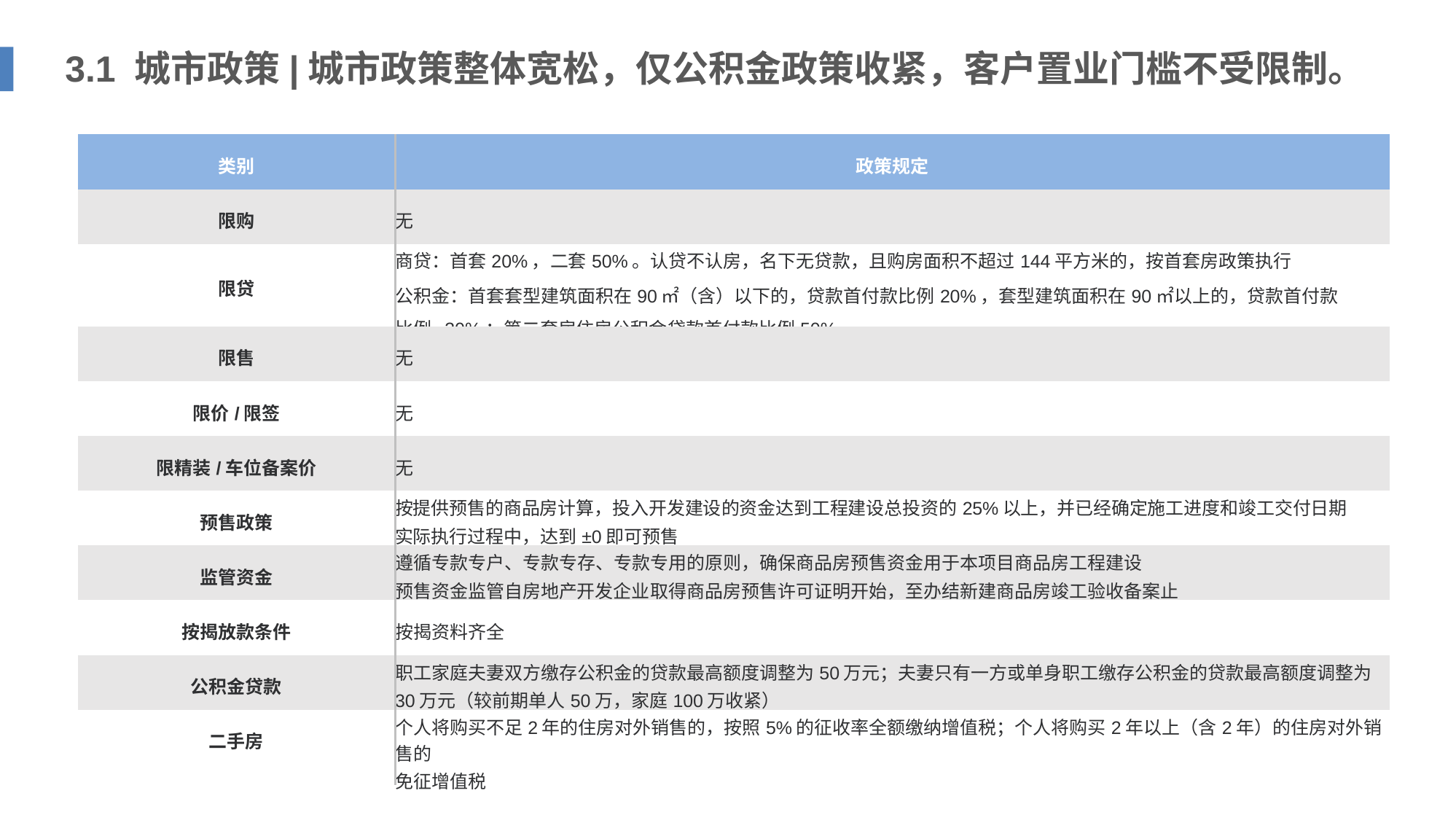

# 3.1 城市政策|城市政策整体宽松，仅公积金政策收紧，客户置业门槛不受限制。
| 类别 | 政策规定 |
| --- | --- |
| 限购 | 无 |
| 限贷 | 商贷：首套20%，二套50%。认贷不认房，名下无贷款，且购房面积不超过144平方米的，按首套房政策执行 公积金：首套套型建筑面积在90㎡（含）以下的，贷款首付款比例20%，套型建筑面积在90㎡以上的，贷款首付款比例 30%；第二套房住房公积金贷款首付款比例50% |
| 限售 | 无 |
| 限价/限签 | 无 |
| 限精装/车位备案价 | 无 |
| 预售政策 | 按提供预售的商品房计算，投入开发建设的资金达到工程建设总投资的25%以上，并已经确定施工进度和竣工交付日期 实际执行过程中，达到±0即可预售 |
| 监管资金 | 遵循专款专户、专款专存、专款专用的原则，确保商品房预售资金用于本项目商品房工程建设 预售资金监管自房地产开发企业取得商品房预售许可证明开始，至办结新建商品房竣工验收备案止 |
| 按揭放款条件 | 按揭资料齐全 |
| 公积金贷款 | 职工家庭夫妻双方缴存公积金的贷款最高额度调整为50万元；夫妻只有一方或单身职工缴存公积金的贷款最高额度调整为 30万元（较前期单人50万，家庭100万收紧） |
| 二手房 | 个人将购买不足2年的住房对外销售的，按照5%的征收率全额缴纳增值税；个人将购买2年以上（含2年）的住房对外销售的 免征增值税 |